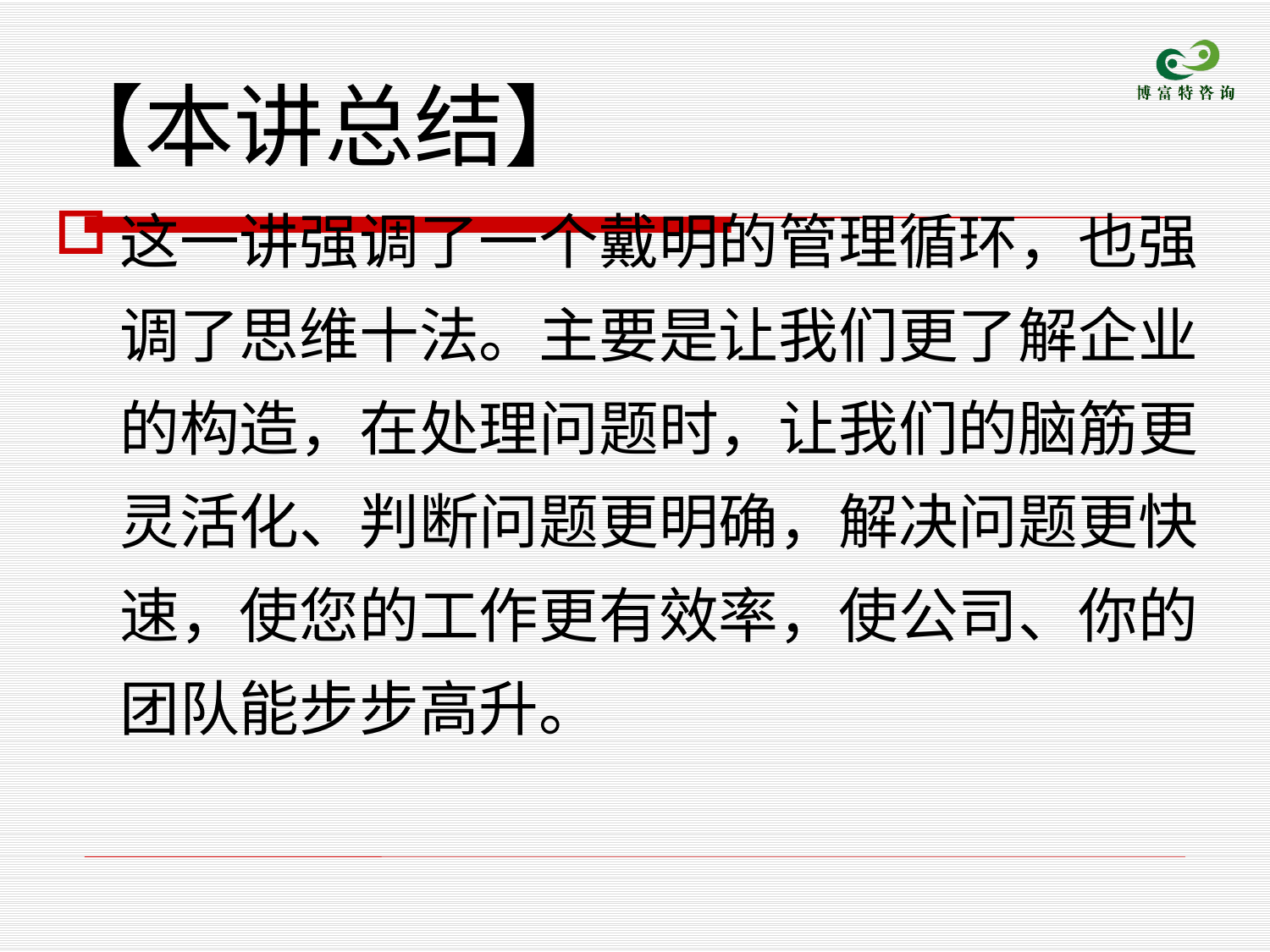

# 【本讲总结】
这一讲强调了一个戴明的管理循环，也强调了思维十法。主要是让我们更了解企业的构造，在处理问题时，让我们的脑筋更灵活化、判断问题更明确，解决问题更快速，使您的工作更有效率，使公司、你的团队能步步高升。
686